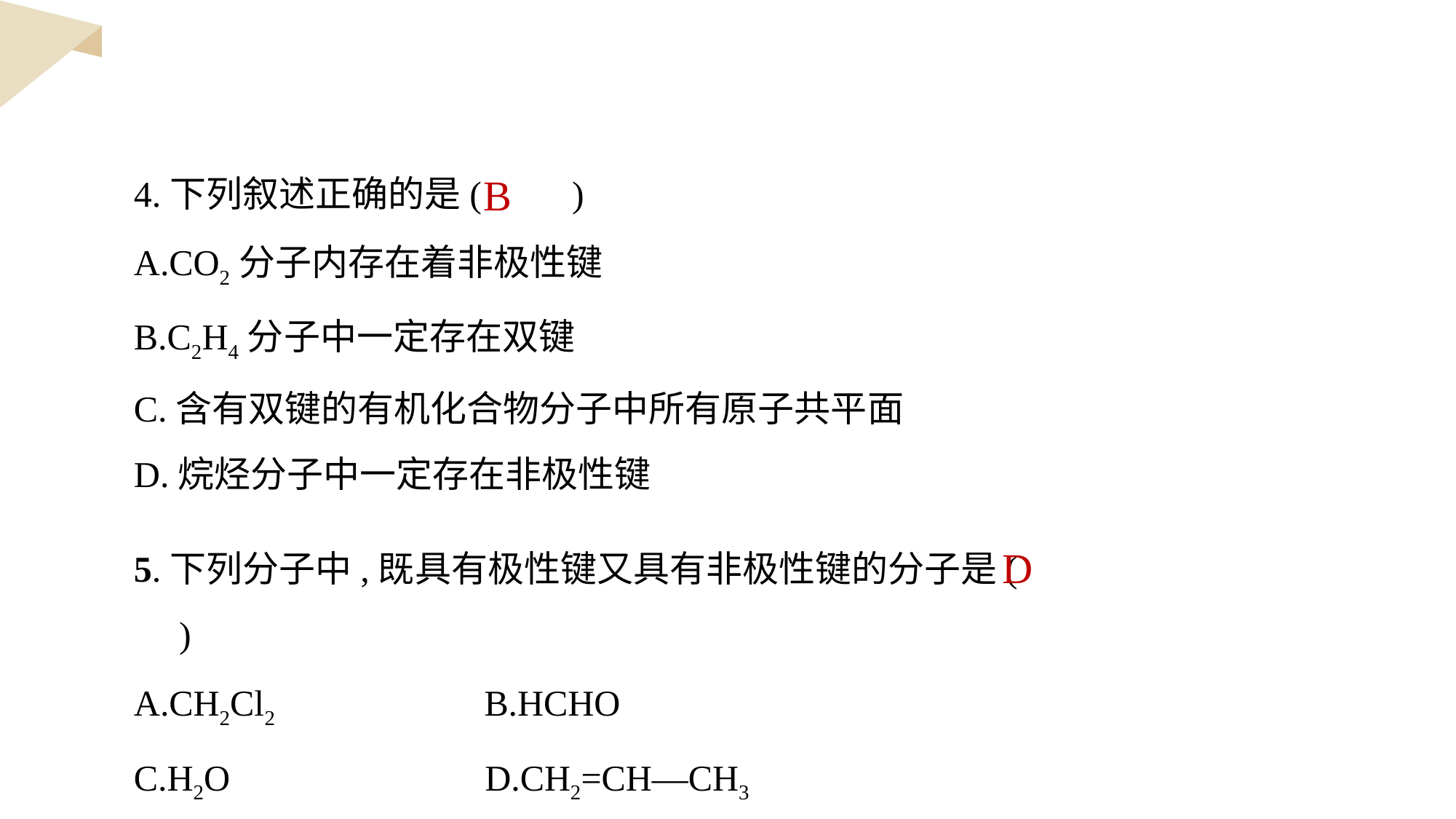

4.下列叙述正确的是(　　)
A.CO2分子内存在着非极性键
B.C2H4分子中一定存在双键
C.含有双键的有机化合物分子中所有原子共平面
D.烷烃分子中一定存在非极性键
B
5.下列分子中,既具有极性键又具有非极性键的分子是(　　)
A.CH2Cl2                       B.HCHO
C.H2O                            D.CH2=CH—CH3
D